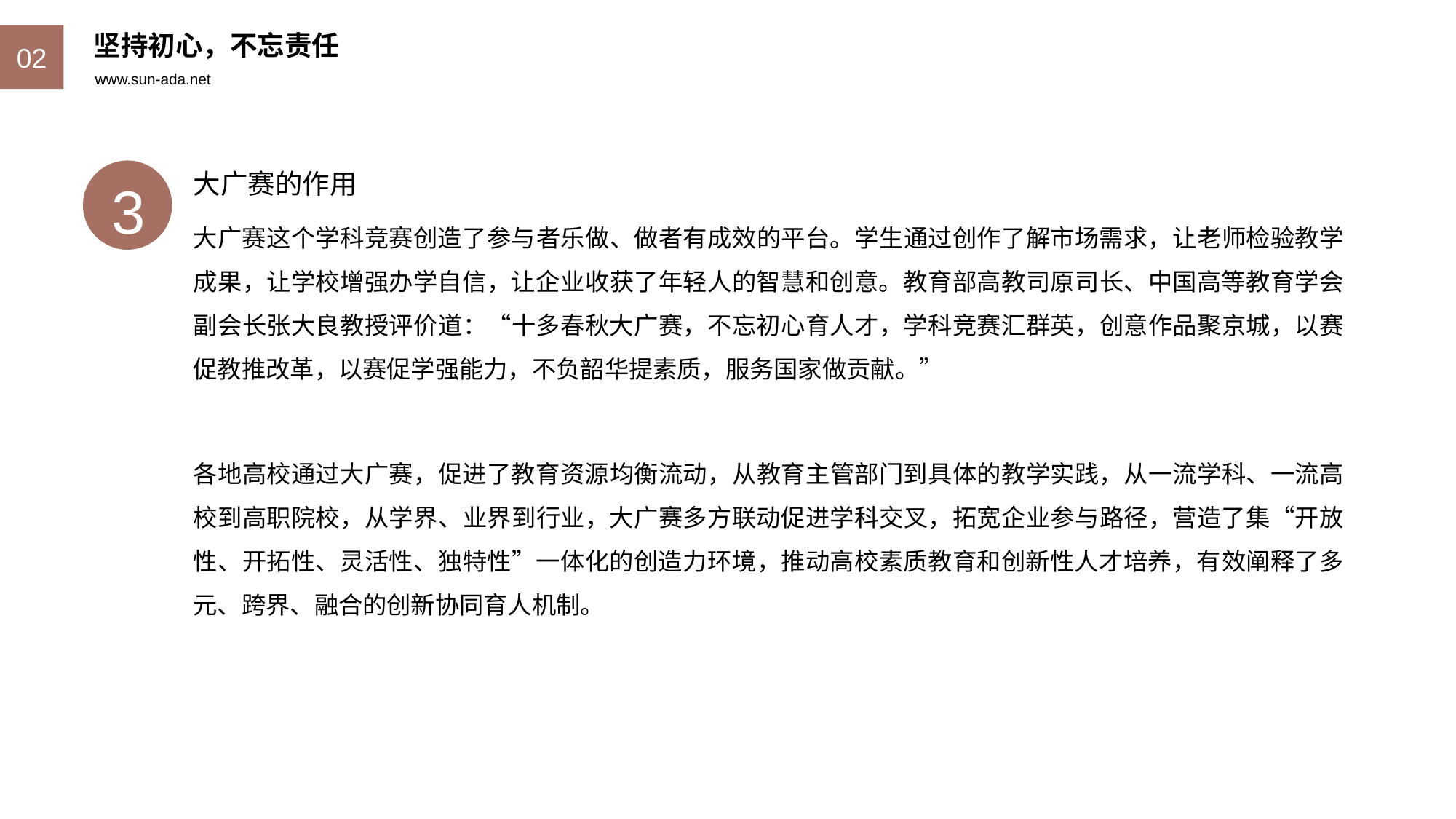

坚持初心，不忘责任
02
大广赛的作用
大广赛这个学科竞赛创造了参与者乐做、做者有成效的平台。学生通过创作了解市场需求，让老师检验教学成果，让学校增强办学自信，让企业收获了年轻人的智慧和创意。教育部高教司原司长、中国高等教育学会副会长张大良教授评价道：“十多春秋大广赛，不忘初心育人才，学科竞赛汇群英，创意作品聚京城，以赛促教推改革，以赛促学强能力，不负韶华提素质，服务国家做贡献。”

各地高校通过大广赛，促进了教育资源均衡流动，从教育主管部门到具体的教学实践，从一流学科、一流高校到高职院校，从学界、业界到行业，大广赛多方联动促进学科交叉，拓宽企业参与路径，营造了集“开放性、开拓性、灵活性、独特性”一体化的创造力环境，推动高校素质教育和创新性人才培养，有效阐释了多元、跨界、融合的创新协同育人机制。
3